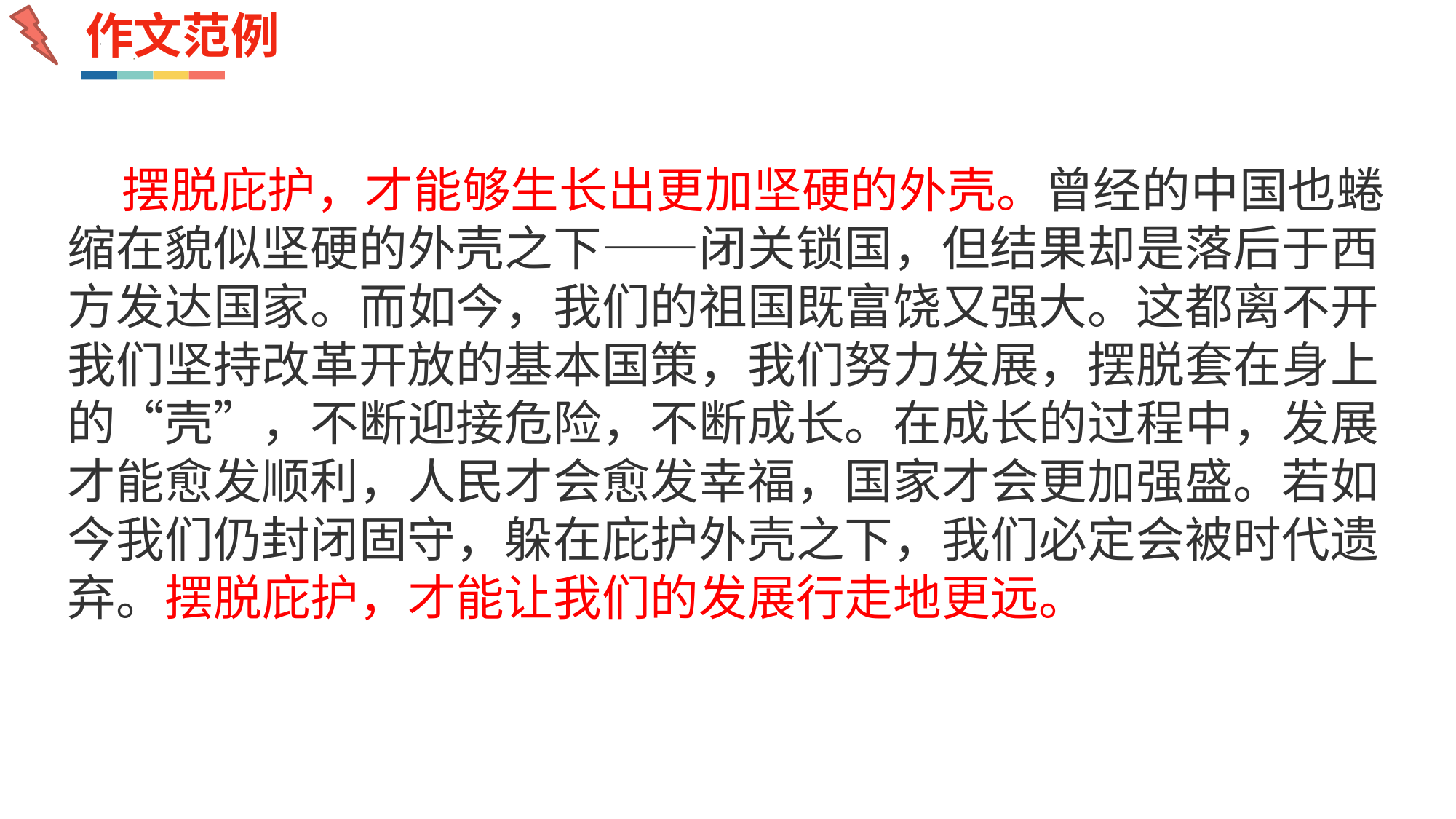

作文范例

 摆脱庇护，才能够生长出更加坚硬的外壳。曾经的中国也蜷缩在貌似坚硬的外壳之下——闭关锁国，但结果却是落后于西方发达国家。而如今，我们的祖国既富饶又强大。这都离不开我们坚持改革开放的基本国策，我们努力发展，摆脱套在身上的“壳”，不断迎接危险，不断成长。在成长的过程中，发展才能愈发顺利，人民才会愈发幸福，国家才会更加强盛。若如今我们仍封闭固守，躲在庇护外壳之下，我们必定会被时代遗弃。摆脱庇护，才能让我们的发展行走地更远。